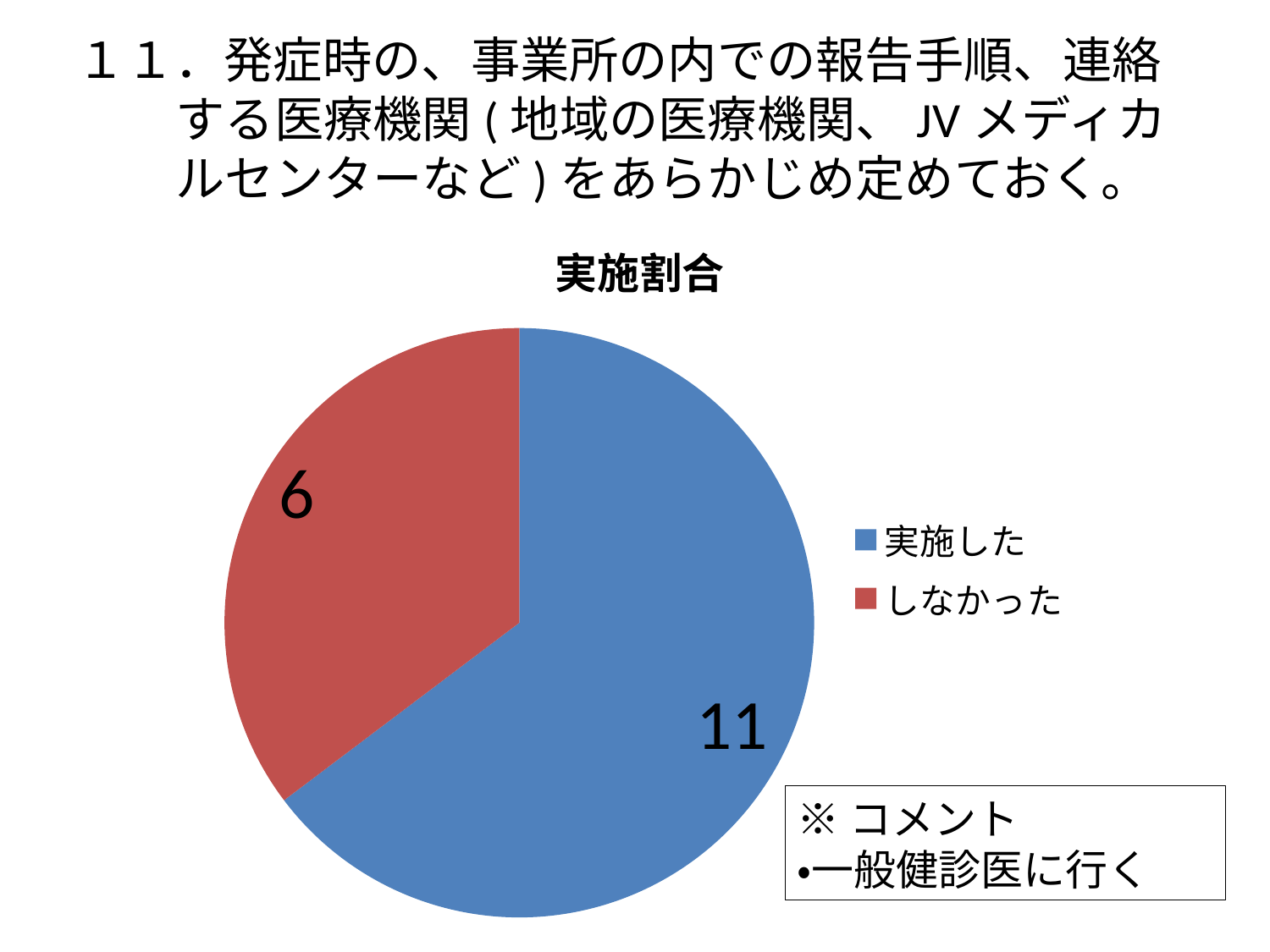

# １１．発症時の、事業所の内での報告手順、連絡する医療機関(地域の医療機関、JVメディカルセンターなど)をあらかじめ定めておく。

### Chart:

| Category | 実施割合 |
|---|---|
| 実施した | 11.0 |
| しなかった | 6.0 |
※コメント
・一般健診医に行く